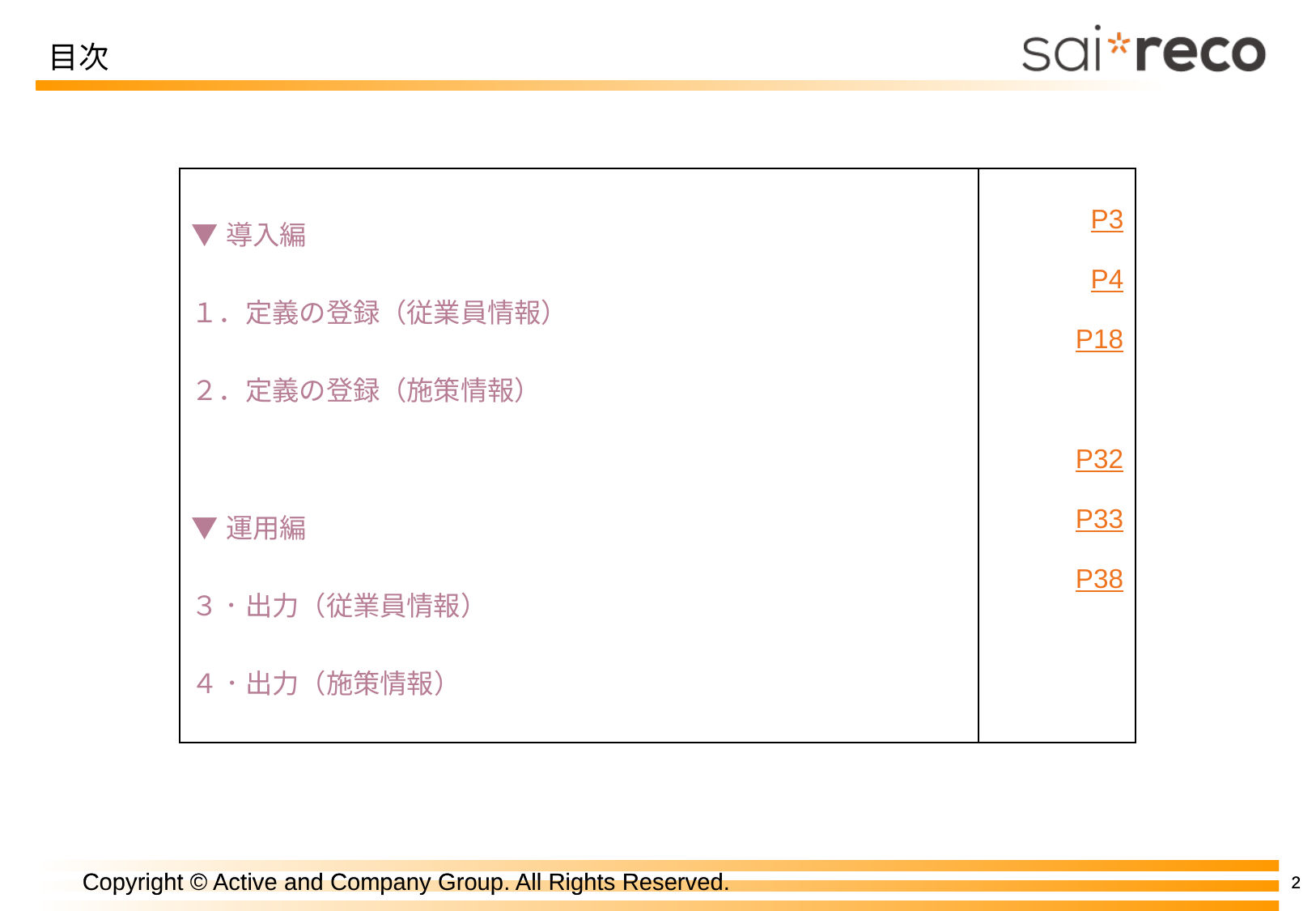

# 目次
| ▼導入編 １．定義の登録（従業員情報） ２．定義の登録（施策情報） ▼運用編 ３．出力（従業員情報） ４．出力（施策情報） | P3 P4 P18 P32 P33 P38 |
| --- | --- |